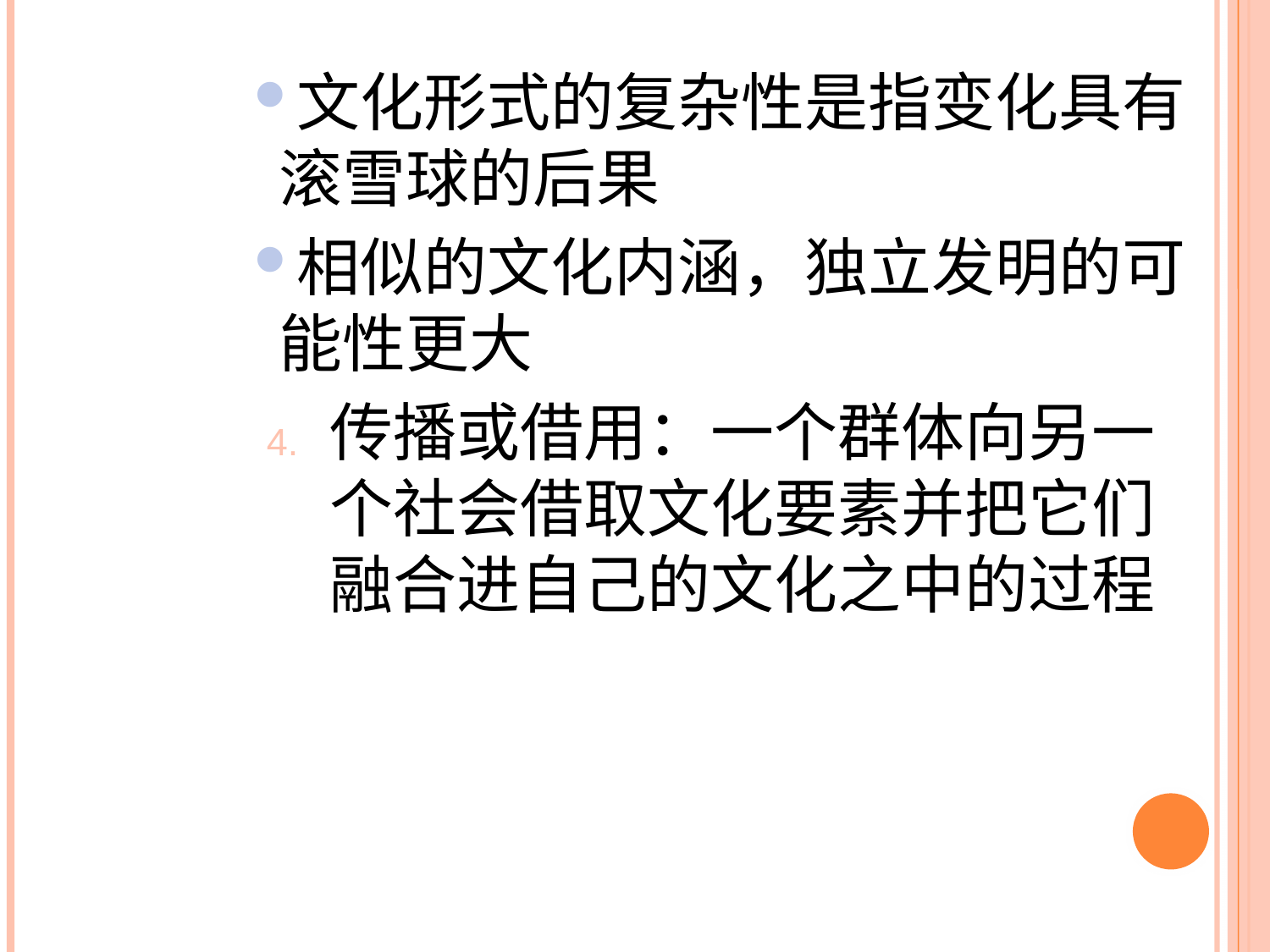

文化形式的复杂性是指变化具有滚雪球的后果
相似的文化内涵，独立发明的可能性更大
传播或借用：一个群体向另一个社会借取文化要素并把它们融合进自己的文化之中的过程